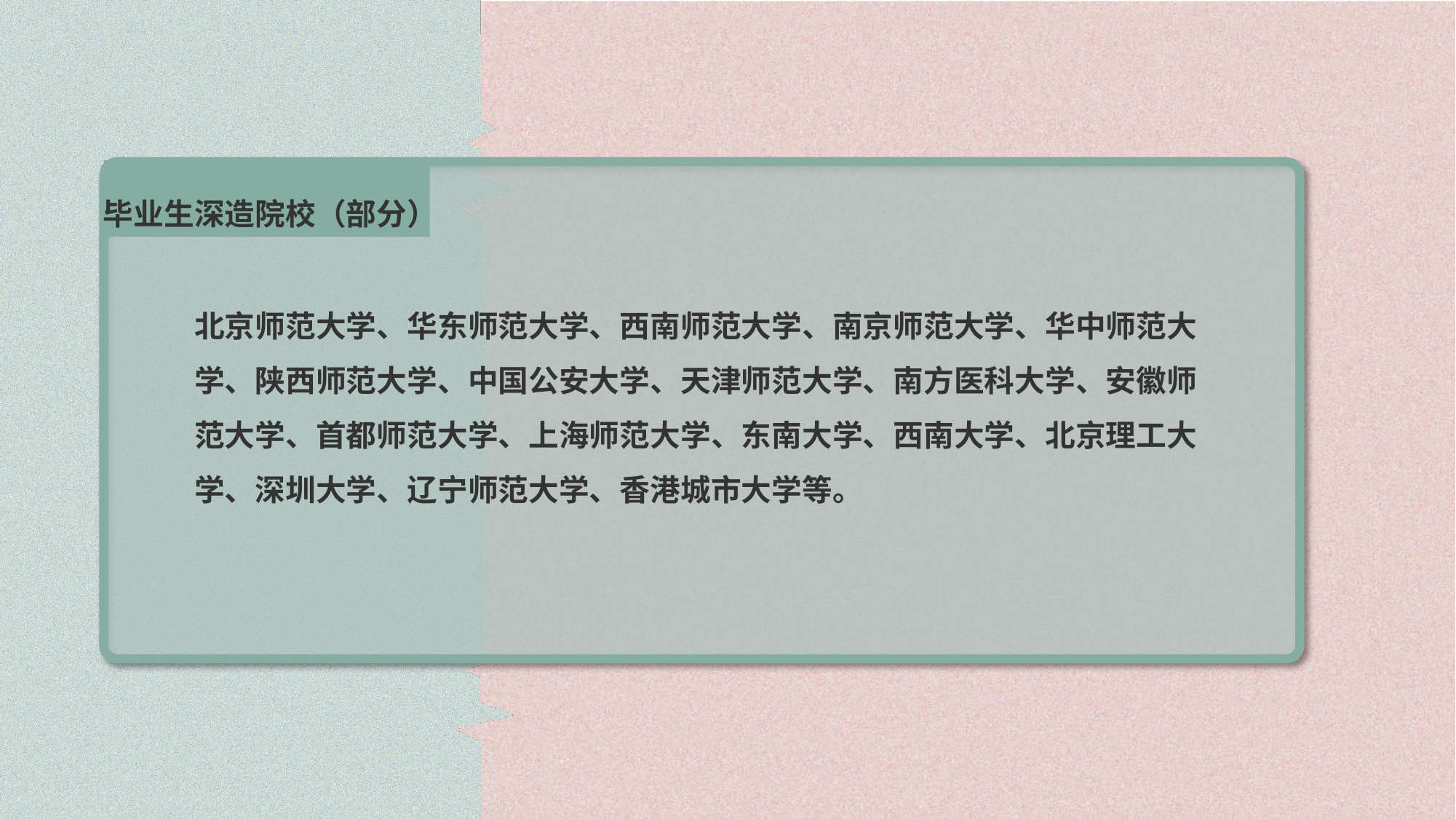

北京师范大学、华东师范大学、西南师范大学、南京师范大学、华中师范大学、陕西师范大学、中国公安大学、天津师范大学、南方医科大学、安徽师范大学、首都师范大学、上海师范大学、东南大学、西南大学、北京理工大学、深圳大学、辽宁师范大学、香港城市大学等。
毕业生深造院校（部分）